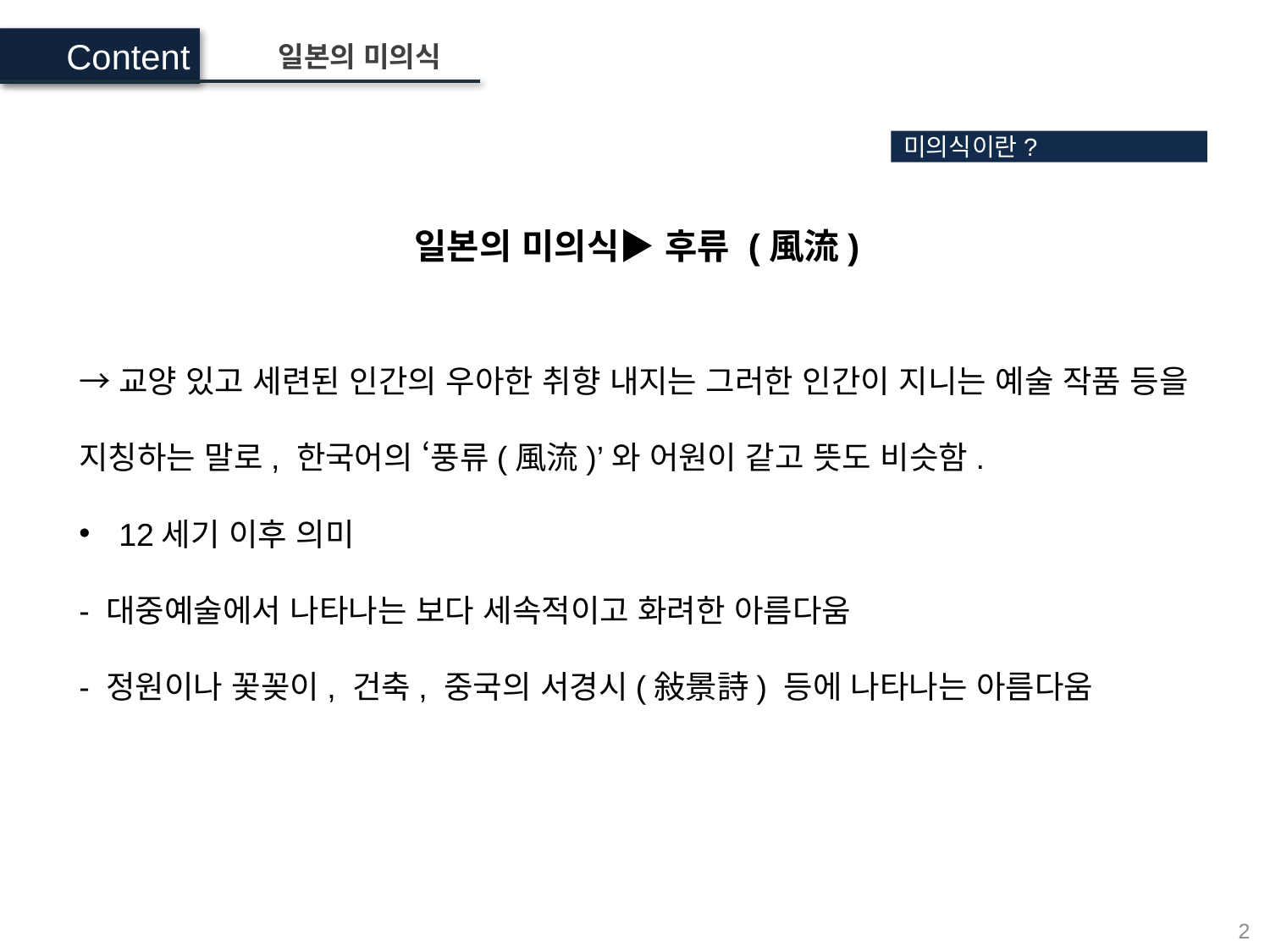

Content
일본의 미의식
미의식이란?
일본의 미의식▶ 후류 (風流)

→교양 있고 세련된 인간의 우아한 취향 내지는 그러한 인간이 지니는 예술 작품 등을 지칭하는 말로, 한국어의 ‘풍류(風流)’와 어원이 같고 뜻도 비슷함.
12세기 이후 의미
- 대중예술에서 나타나는 보다 세속적이고 화려한 아름다움
- 정원이나 꽃꽂이, 건축, 중국의 서경시(敍景詩) 등에 나타나는 아름다움

2